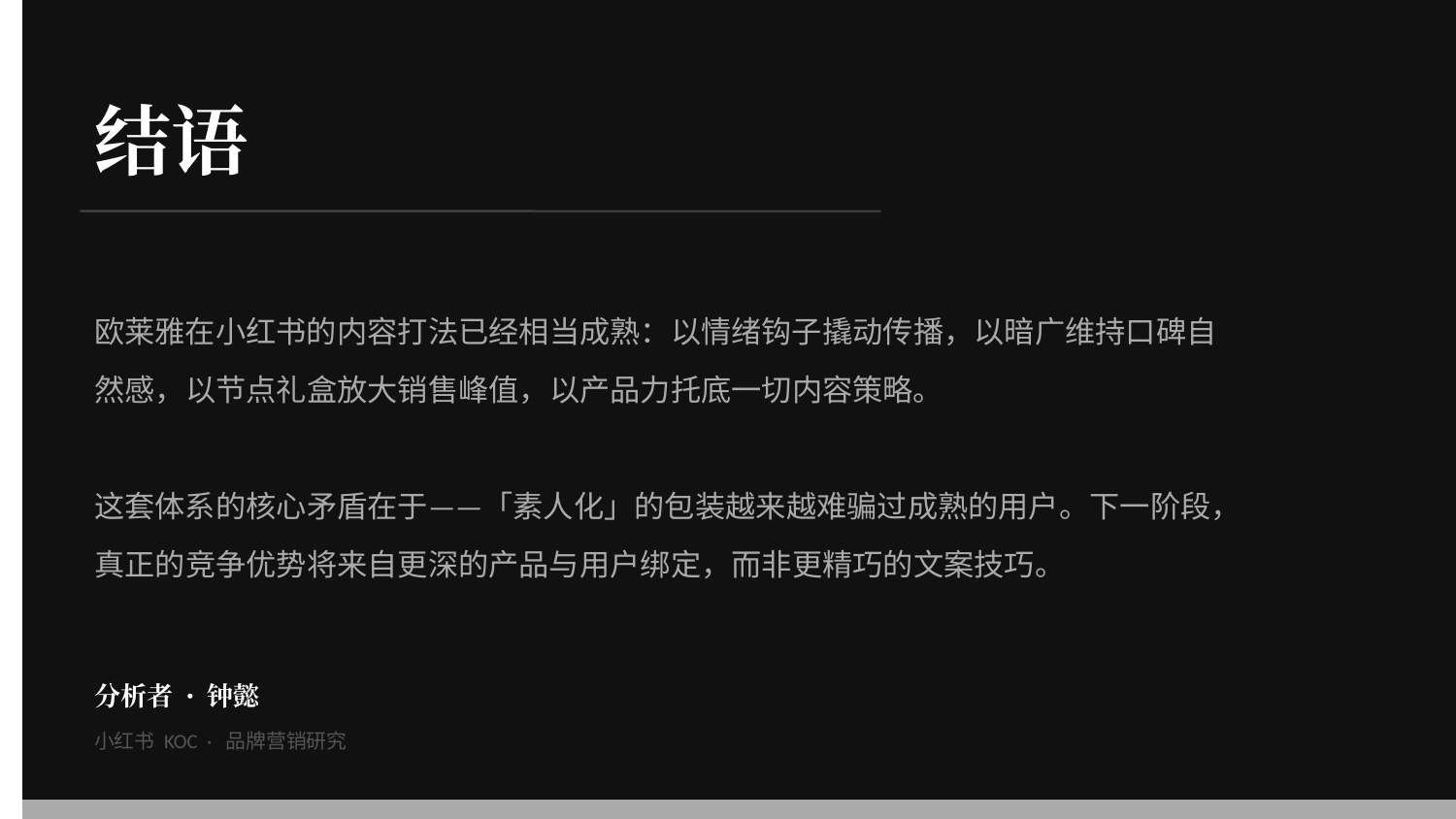

结语

欧莱雅在小红书的内容打法已经相当成熟：以情绪钩子撬动传播，以暗广维持口碑自然感，以节点礼盒放大销售峰值，以产品力托底一切内容策略。

这套体系的核心矛盾在于——「素人化」的包装越来越难骗过成熟的用户。下一阶段，真正的竞争优势将来自更深的产品与用户绑定，而非更精巧的文案技巧。
分析者 · 钟懿
小红书 KOC  ·  品牌营销研究